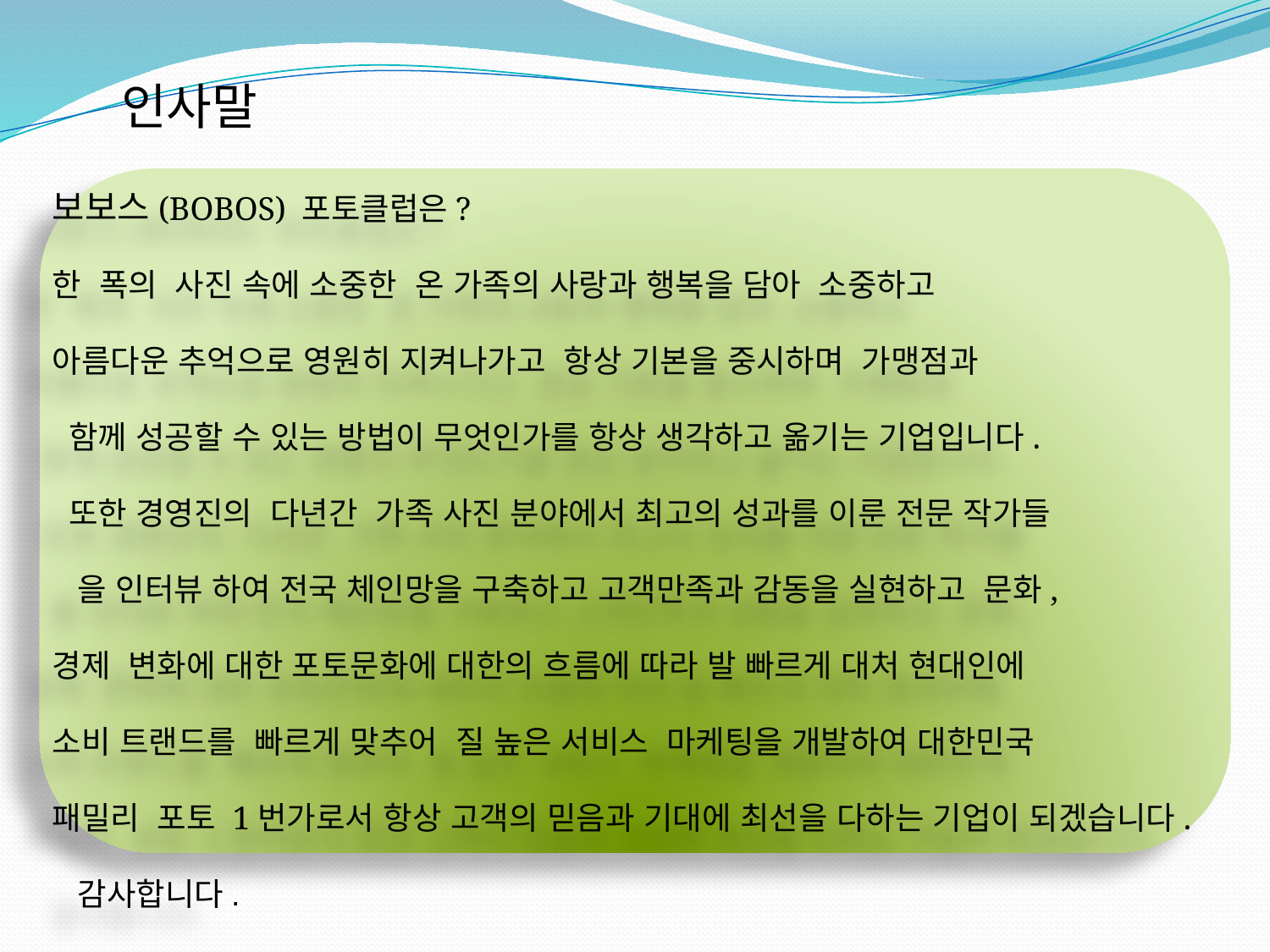

인사말

보보스(BOBOS) 포토클럽은?

한  폭의  사진 속에 소중한  온 가족의 사랑과 행복을 담아  소중하고

아름다운 추억으로 영원히 지켜나가고  항상 기본을 중시하며  가맹점과

 함께 성공할 수 있는 방법이 무엇인가를 항상 생각하고 옮기는 기업입니다.

 또한 경영진의  다년간  가족 사진 분야에서 최고의 성과를 이룬 전문 작가들

  을 인터뷰 하여 전국 체인망을 구축하고 고객만족과 감동을 실현하고  문화,

경제  변화에 대한 포토문화에 대한의 흐름에 따라 발 빠르게 대처 현대인에

소비 트랜드를  빠르게 맞추어  질 높은 서비스  마케팅을 개발하여 대한민국

패밀리  포토 1번가로서 항상 고객의 믿음과 기대에 최선을 다하는 기업이 되겠습니다.

  감사합니다.